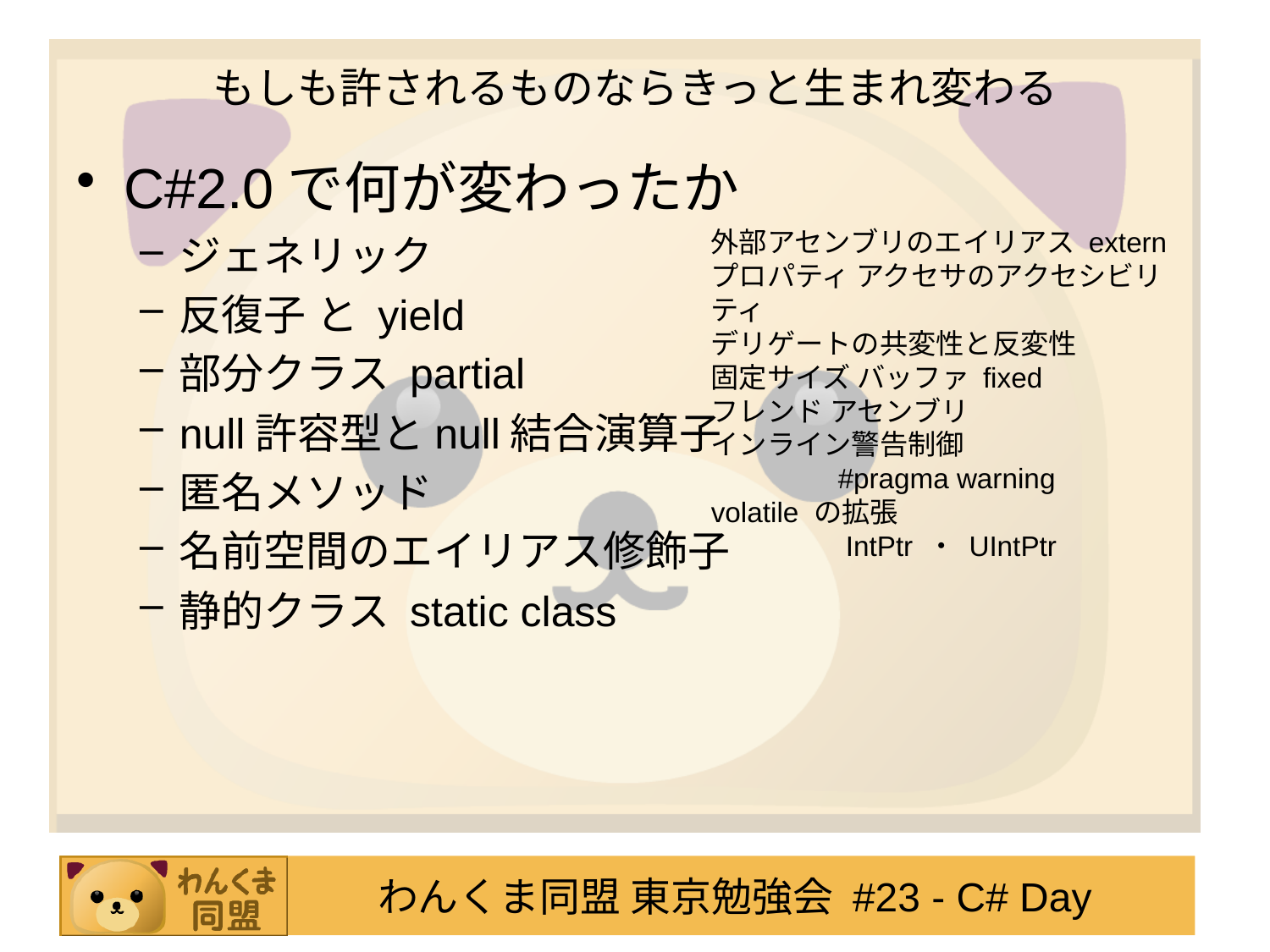

# もしも許されるものならきっと生まれ変わる
C#2.0で何が変わったか
ジェネリック
反復子 と yield
部分クラス partial
null許容型とnull結合演算子
匿名メソッド
名前空間のエイリアス修飾子
静的クラス static class
外部アセンブリのエイリアス extern
プロパティ アクセサのアクセシビリティ
デリゲートの共変性と反変性
固定サイズ バッファ fixed
フレンド アセンブリ
インライン警告制御
	#pragma warning
volatile の拡張
	 IntPtr ・ UIntPtr